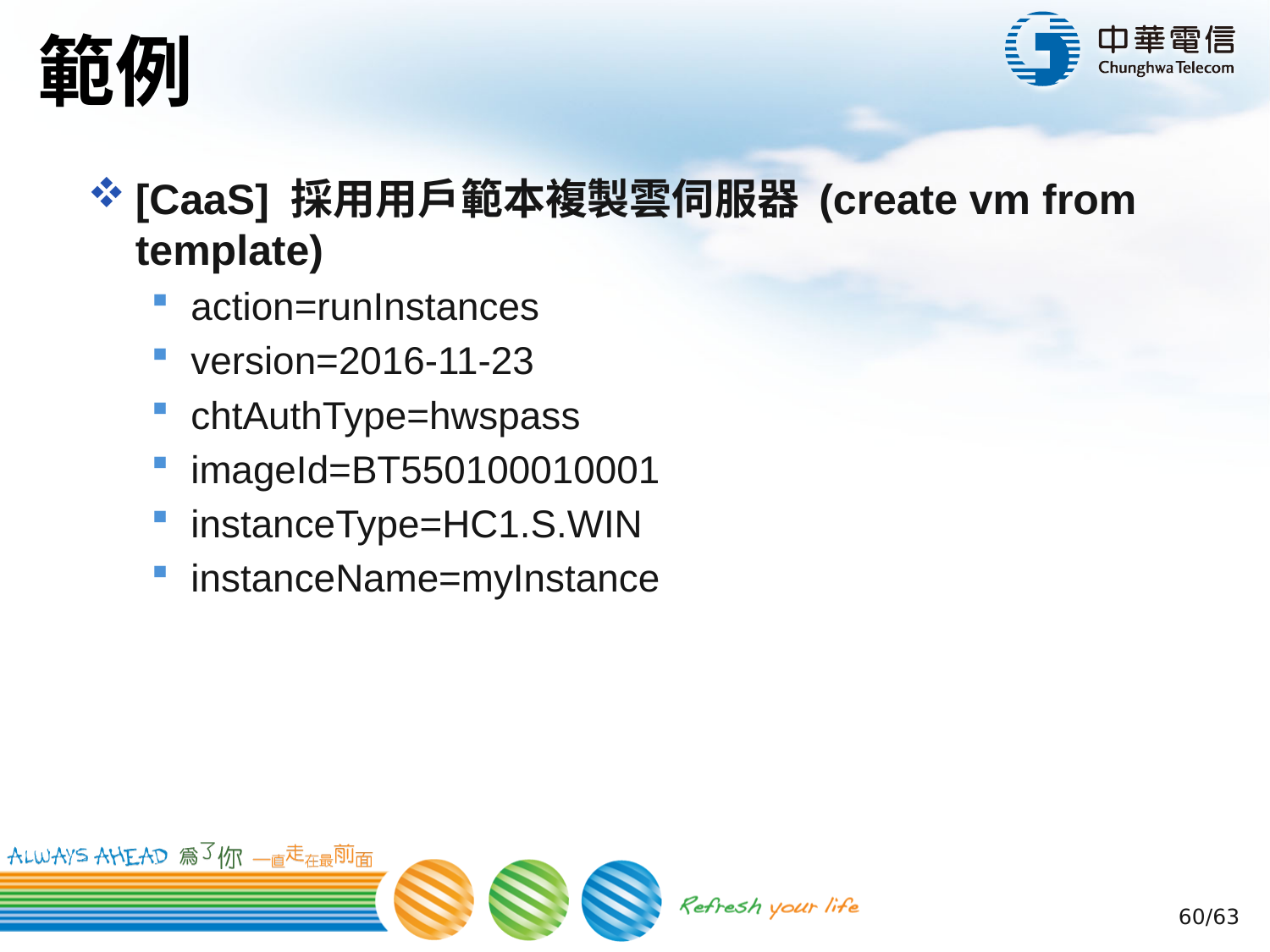

# 範例
[CaaS] 採用用戶範本複製雲伺服器 (create vm from template)
action=runInstances
version=2016-11-23
chtAuthType=hwspass
imageId=BT550100010001
instanceType=HC1.S.WIN
instanceName=myInstance